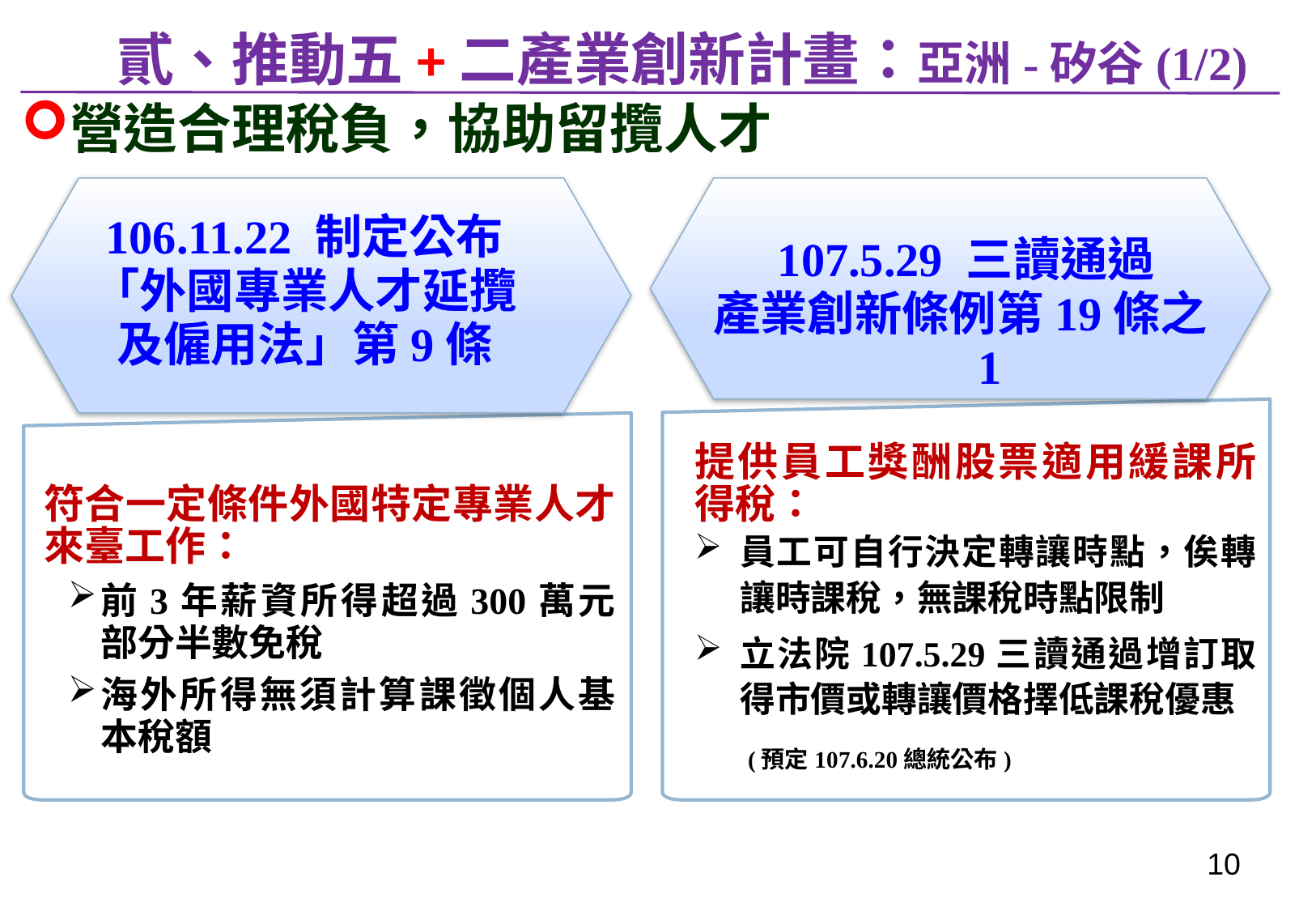

貳、推動五+二產業創新計畫：亞洲-矽谷(1/2)
營造合理稅負，協助留攬人才

106.11.22 制定公布
「外國專業人才延攬
及僱用法」第9條
107.5.29 三讀通過
產業創新條例第19條之1

提供員工獎酬股票適用緩課所得稅：
員工可自行決定轉讓時點，俟轉讓時課稅，無課稅時點限制
立法院107.5.29三讀通過增訂取得市價或轉讓價格擇低課稅優惠
      (預定107.6.20總統公布)

符合一定條件外國特定專業人才來臺工作：
前3年薪資所得超過300萬元部分半數免稅
海外所得無須計算課徵個人基本稅額
10